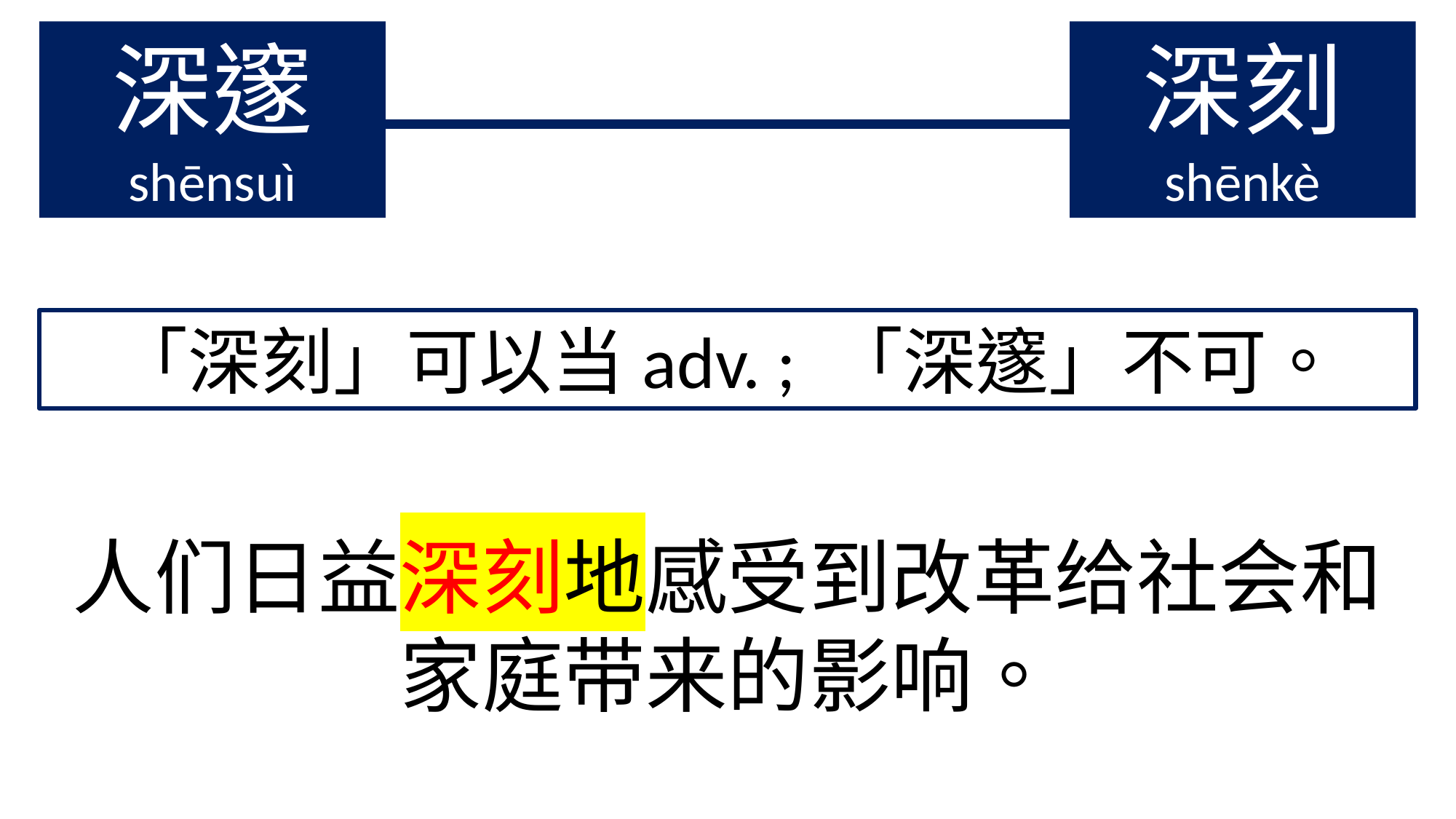

深邃
shēnsuì
深刻
shēnkè
「深刻」可以当adv. ; 「深邃」不可。
人们日益深刻地感受到改革给社会和家庭带来的影响。